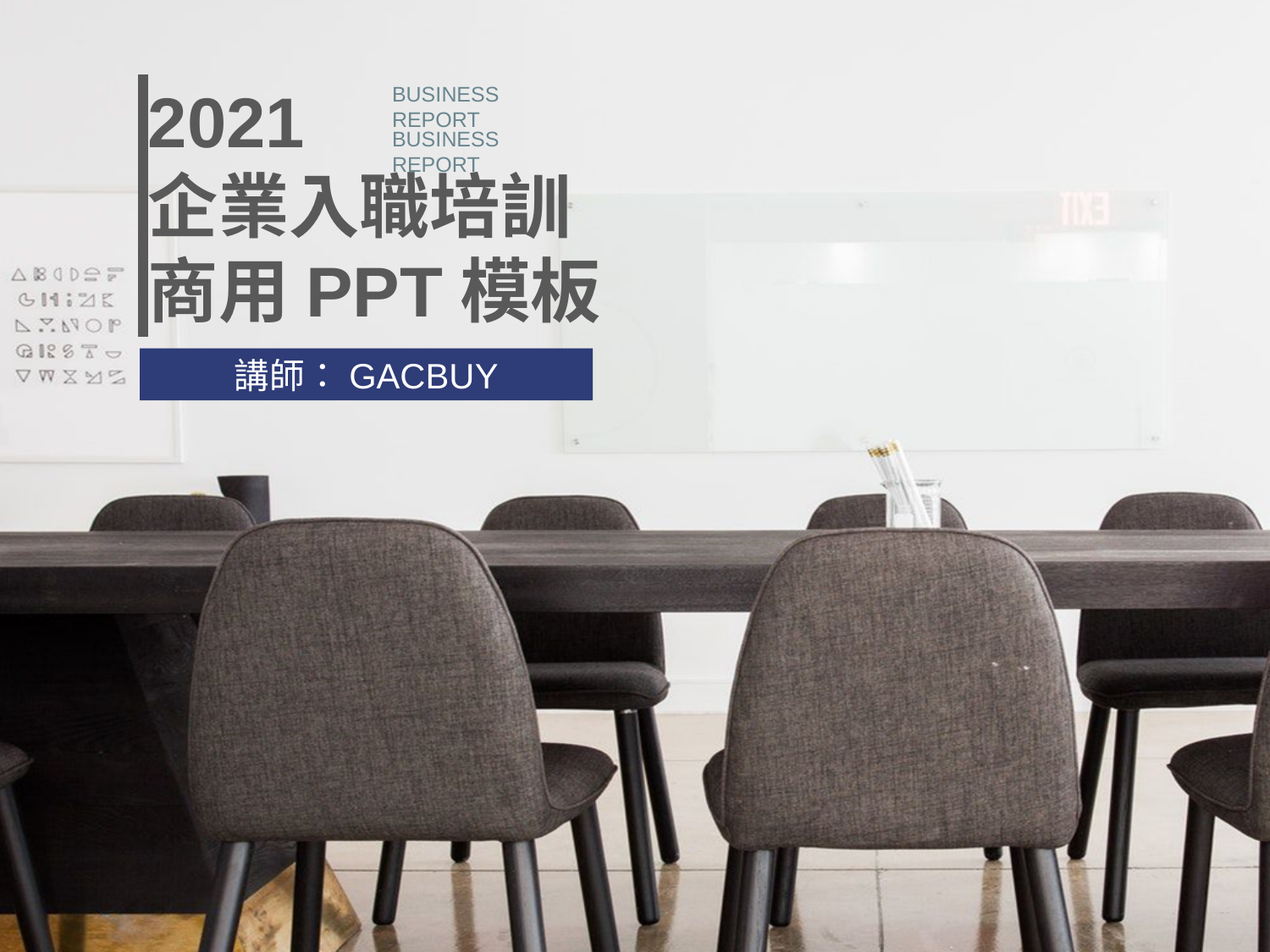

2021
企業入職培訓
商用PPT模板
BUSINESS REPORT
BUSINESS REPORT
講師：GACBUY